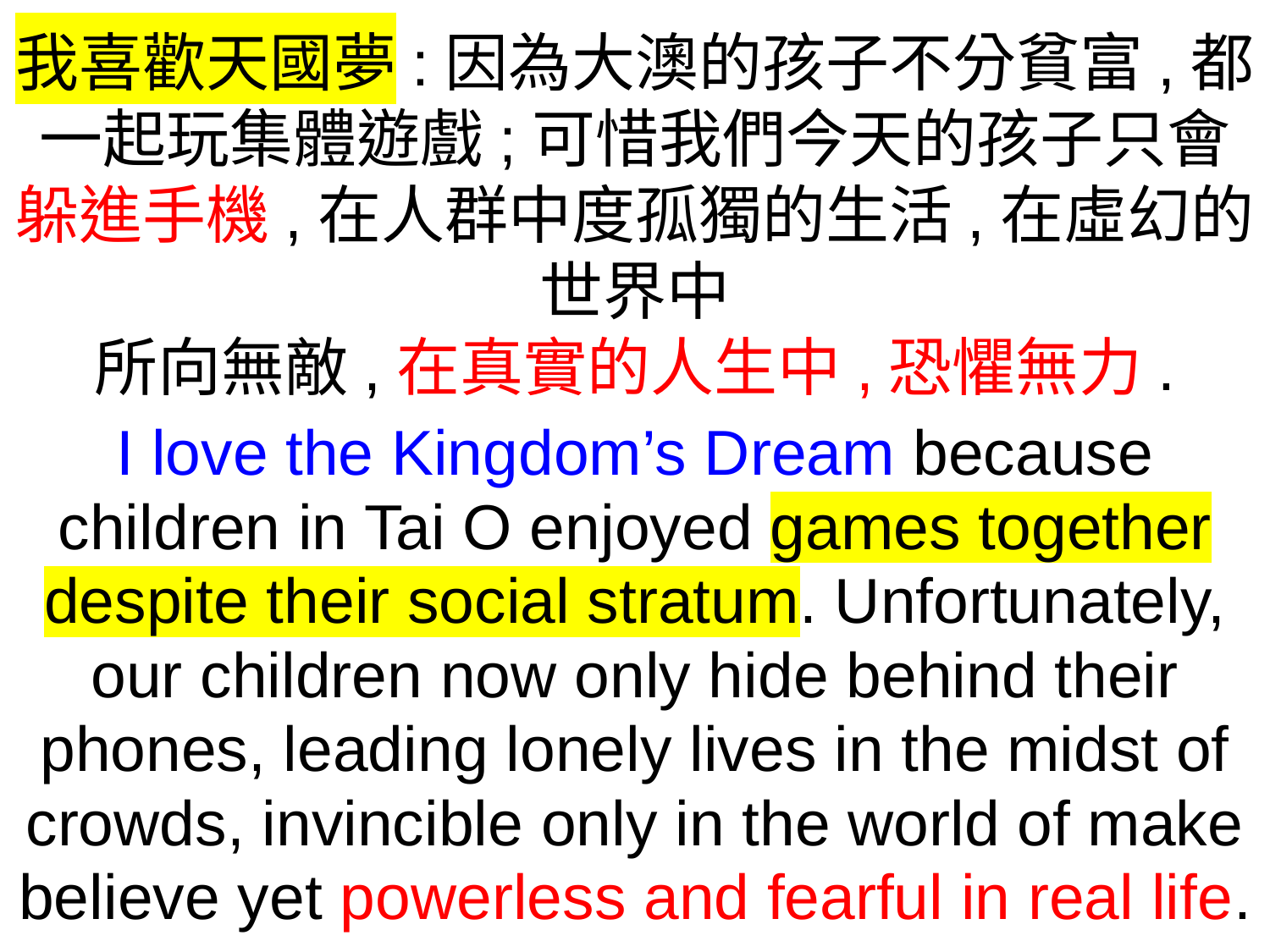

我喜歡天國夢:因為大澳的孩子不分貧富,都一起玩集體遊戲;可惜我們今天的孩子只會躲進手機,在人群中度孤獨的生活,在虛幻的世界中
所向無敵,在真實的人生中,恐懼無力.
I love the Kingdom’s Dream because children in Tai O enjoyed games together despite their social stratum. Unfortunately, our children now only hide behind their phones, leading lonely lives in the midst of crowds, invincible only in the world of make believe yet powerless and fearful in real life.